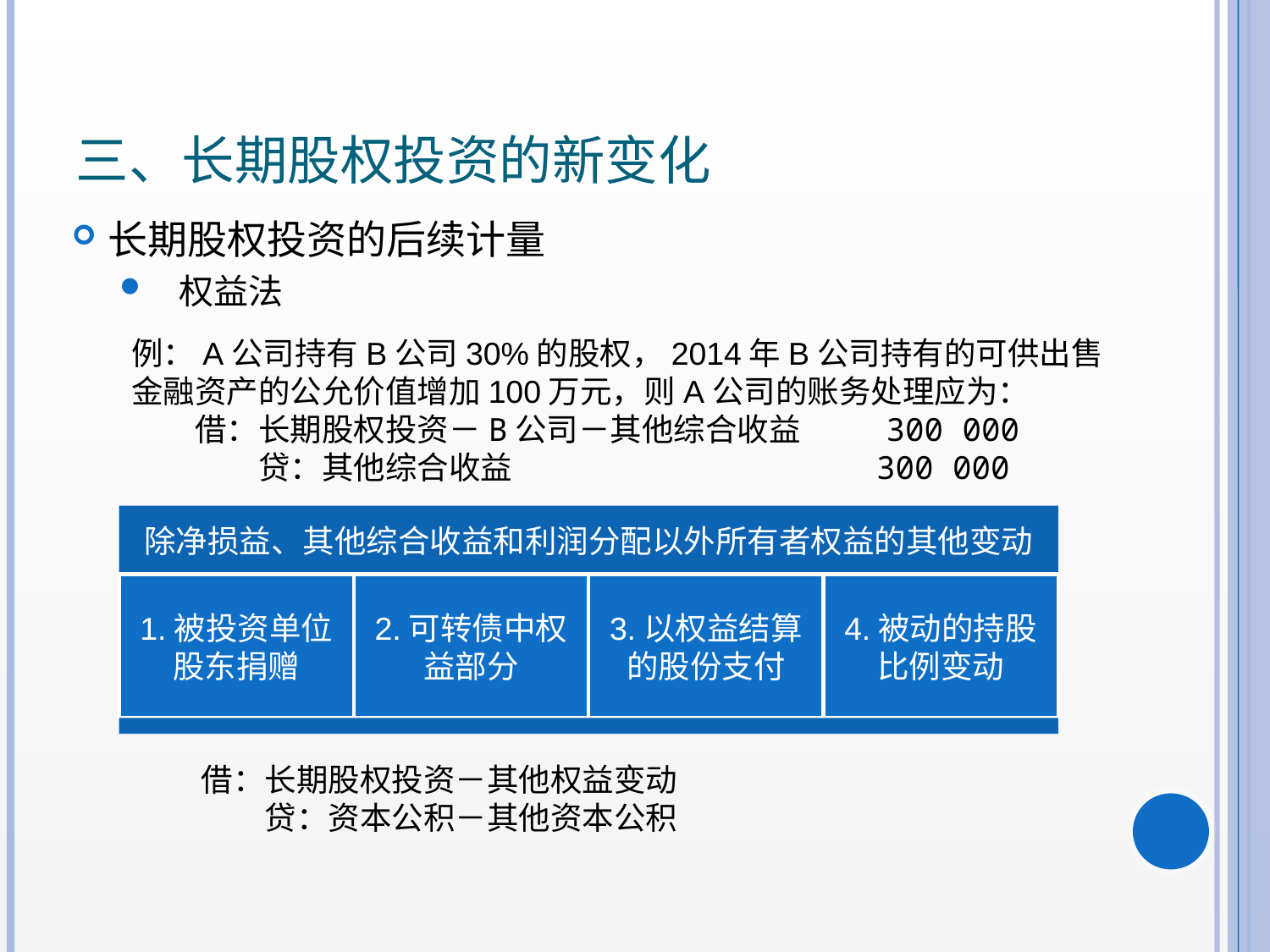

# 三、长期股权投资的新变化
长期股权投资的后续计量
权益法
例：A公司持有B公司30%的股权，2014年B公司持有的可供出售金融资产的公允价值增加100万元，则A公司的账务处理应为：
　　借：长期股权投资－B公司－其他综合收益　　  300 000
　　　　贷：其他综合收益　　　　　　　　　　　 300 000
除净损益、其他综合收益和利润分配以外所有者权益的其他变动
1.被投资单位股东捐赠
2.可转债中权益部分
3.以权益结算的股份支付
4.被动的持股比例变动
借：长期股权投资－其他权益变动
　　贷：资本公积－其他资本公积